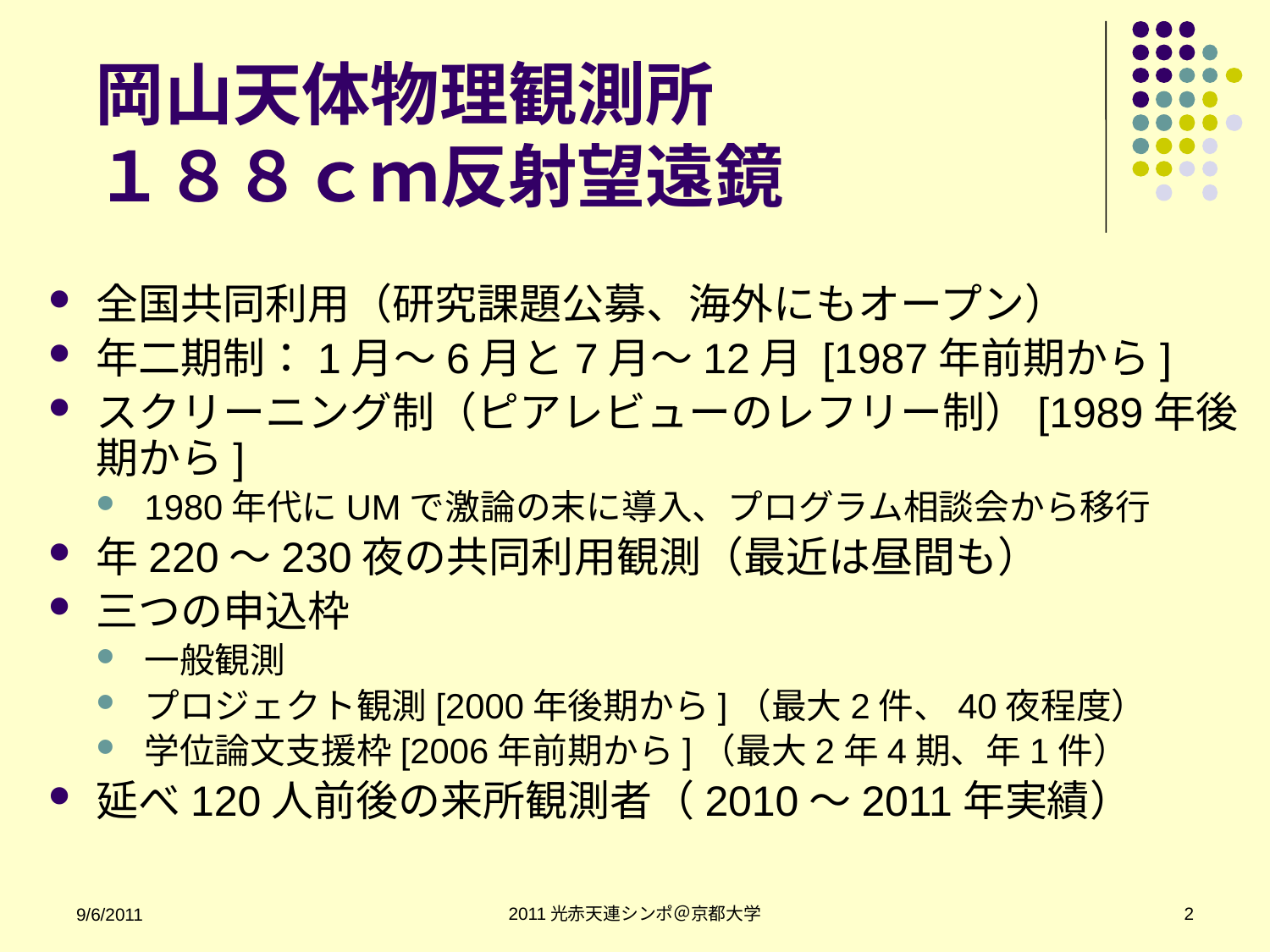

# 岡山天体物理観測所 １８８ｃｍ反射望遠鏡
全国共同利用（研究課題公募、海外にもオープン）
年二期制：1月～6月と7月～12月 [1987年前期から]
スクリーニング制（ピアレビューのレフリー制）[1989年後期から]
1980年代にUMで激論の末に導入、プログラム相談会から移行
年220～230夜の共同利用観測（最近は昼間も）
三つの申込枠
一般観測
プロジェクト観測[2000年後期から]（最大2件、40夜程度）
学位論文支援枠[2006年前期から]（最大2年4期、年1件）
延べ120人前後の来所観測者（2010～2011年実績）
2011光赤天連シンポ＠京都大学
2
9/6/2011